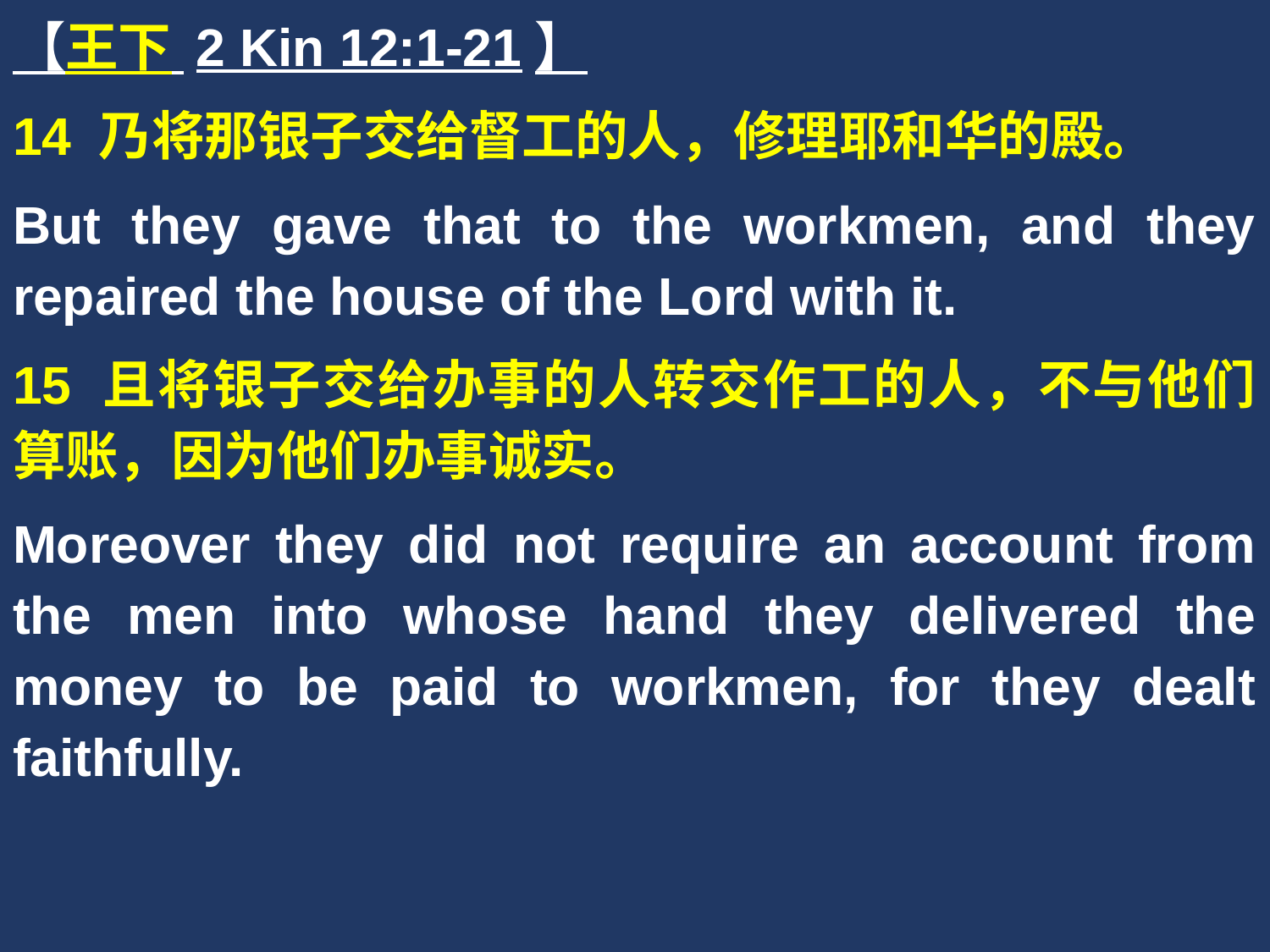

【王下 2 Kin 12:1-21】
14 乃将那银子交给督工的人，修理耶和华的殿。
But they gave that to the workmen, and they repaired the house of the Lord with it.
15 且将银子交给办事的人转交作工的人，不与他们算账，因为他们办事诚实。
Moreover they did not require an account from the men into whose hand they delivered the money to be paid to workmen, for they dealt faithfully.